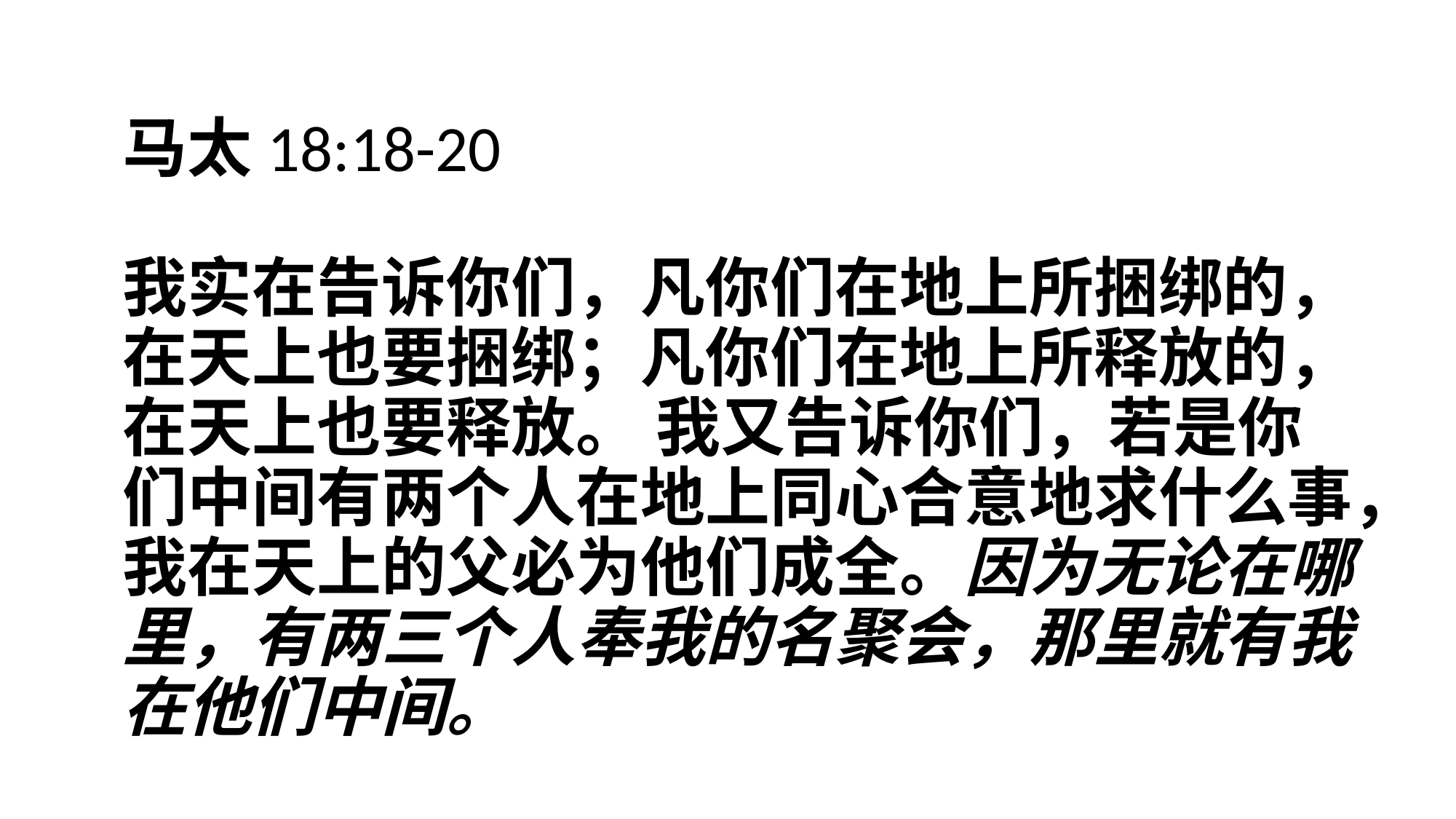

# 马太18:18-20 我实在告诉你们，凡你们在地上所捆绑的，在天上也要捆绑；凡你们在地上所释放的，在天上也要释放。 我又告诉你们，若是你们中间有两个人在地上同心合意地求什么事，我在天上的父必为他们成全。因为无论在哪里，有两三个人奉我的名聚会，那里就有我在他们中间。